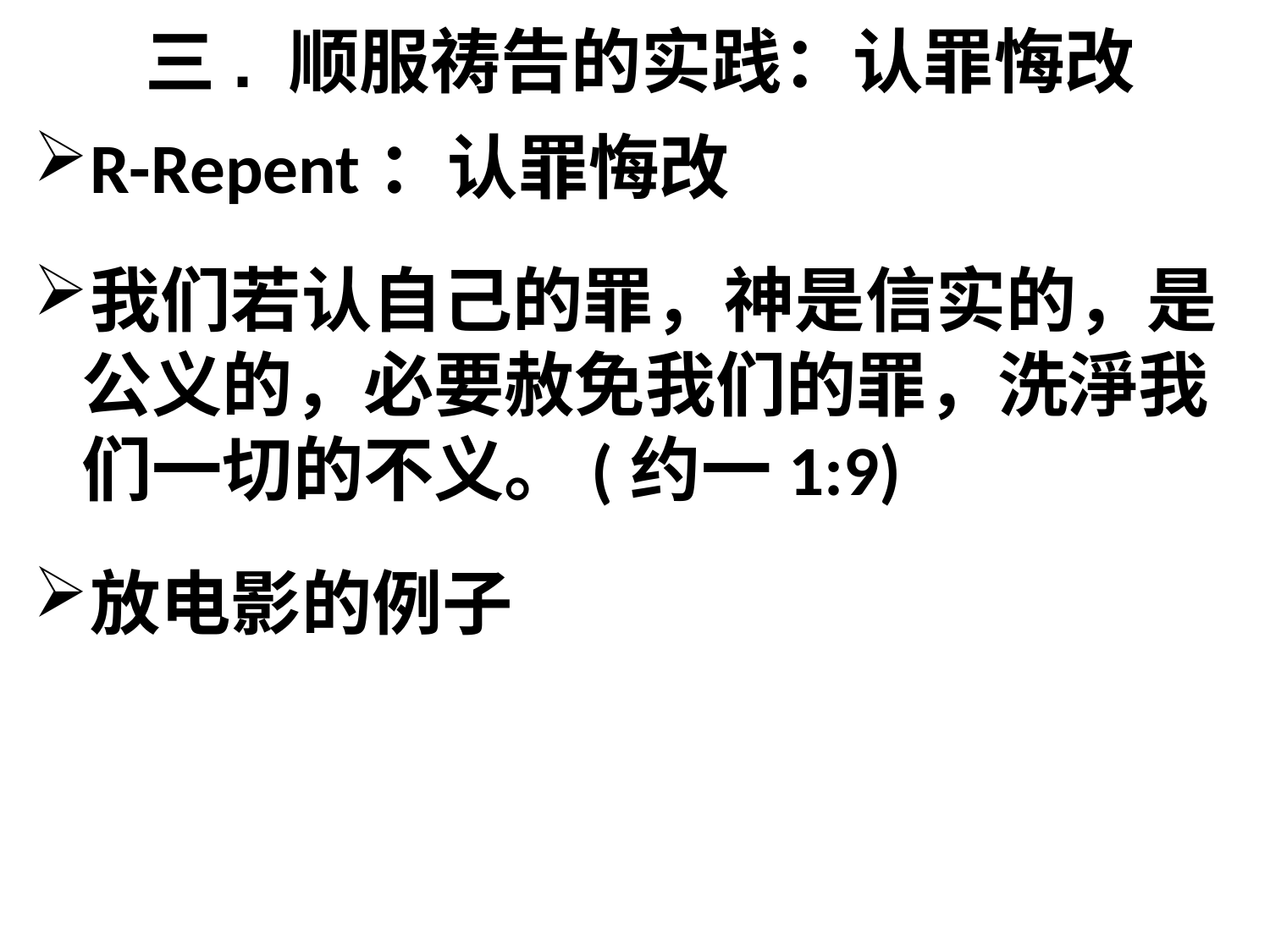

三. 顺服祷告的实践：认罪悔改
R-Repent：认罪悔改

我们若认自己的罪，神是信实的，是公义的，必要赦免我们的罪，洗淨我们一切的不义。(约一1:9)

放电影的例子